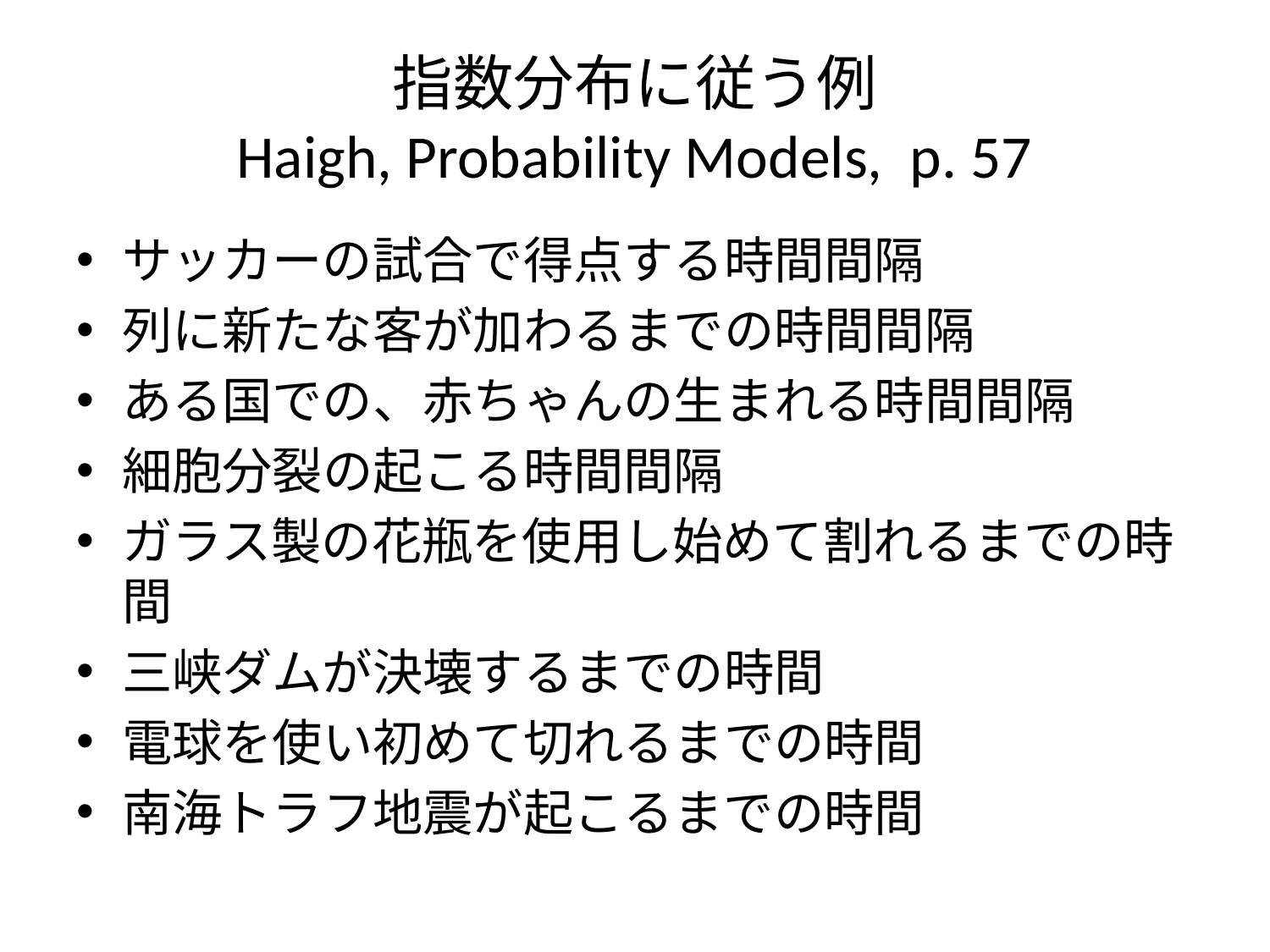

# 指数分布に従う例 Haigh, Probability Models,  p. 57
サッカーの試合で得点する時間間隔
列に新たな客が加わるまでの時間間隔
ある国での、赤ちゃんの生まれる時間間隔
細胞分裂の起こる時間間隔
ガラス製の花瓶を使用し始めて割れるまでの時間
三峡ダムが決壊するまでの時間
電球を使い初めて切れるまでの時間
南海トラフ地震が起こるまでの時間